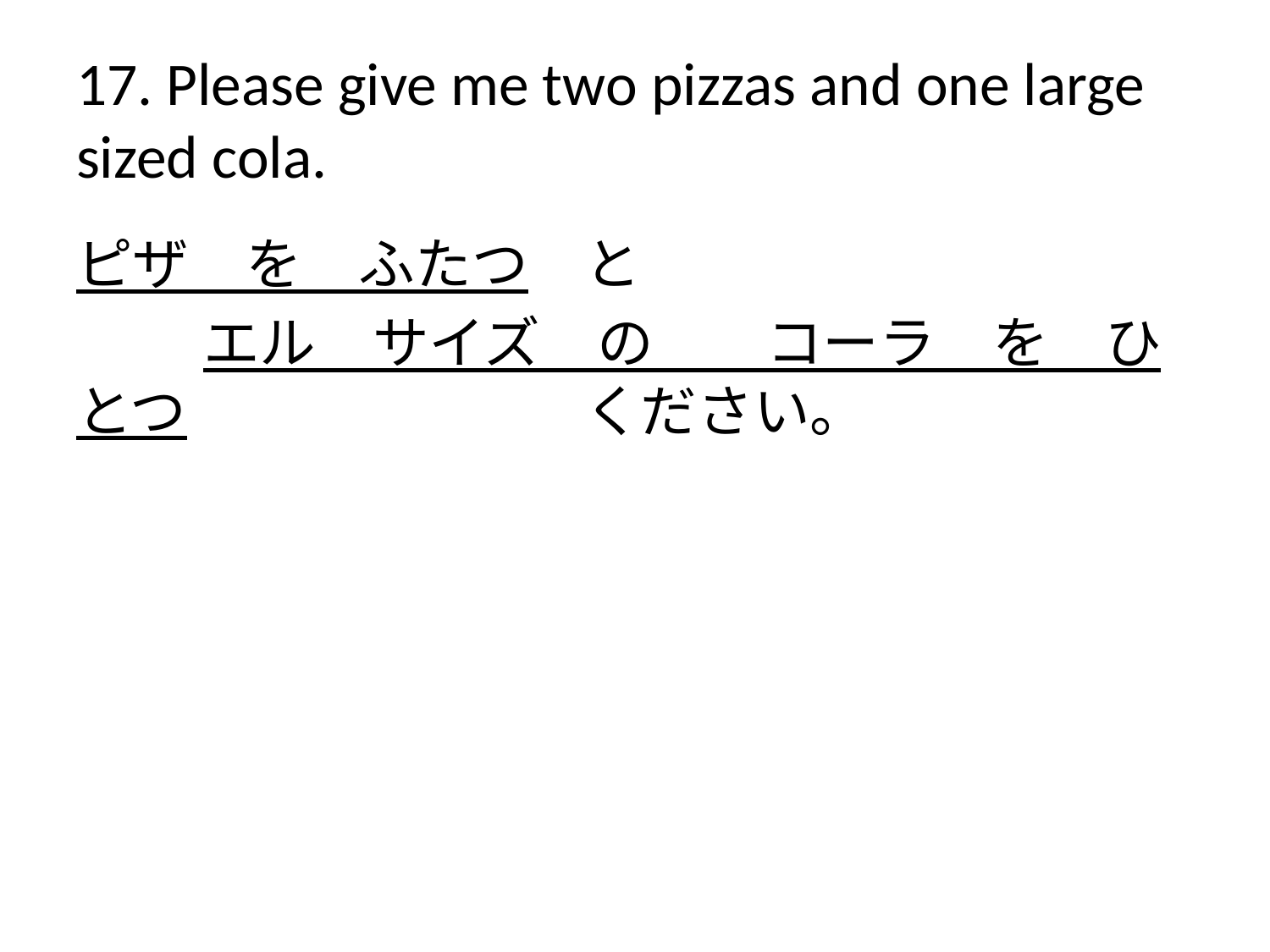

# 17. Please give me two pizzas and one large sized cola.
ピザ　を　ふたつ　と
	エル　サイズ　の　　コーラ　を　ひとつ　　　		ください。